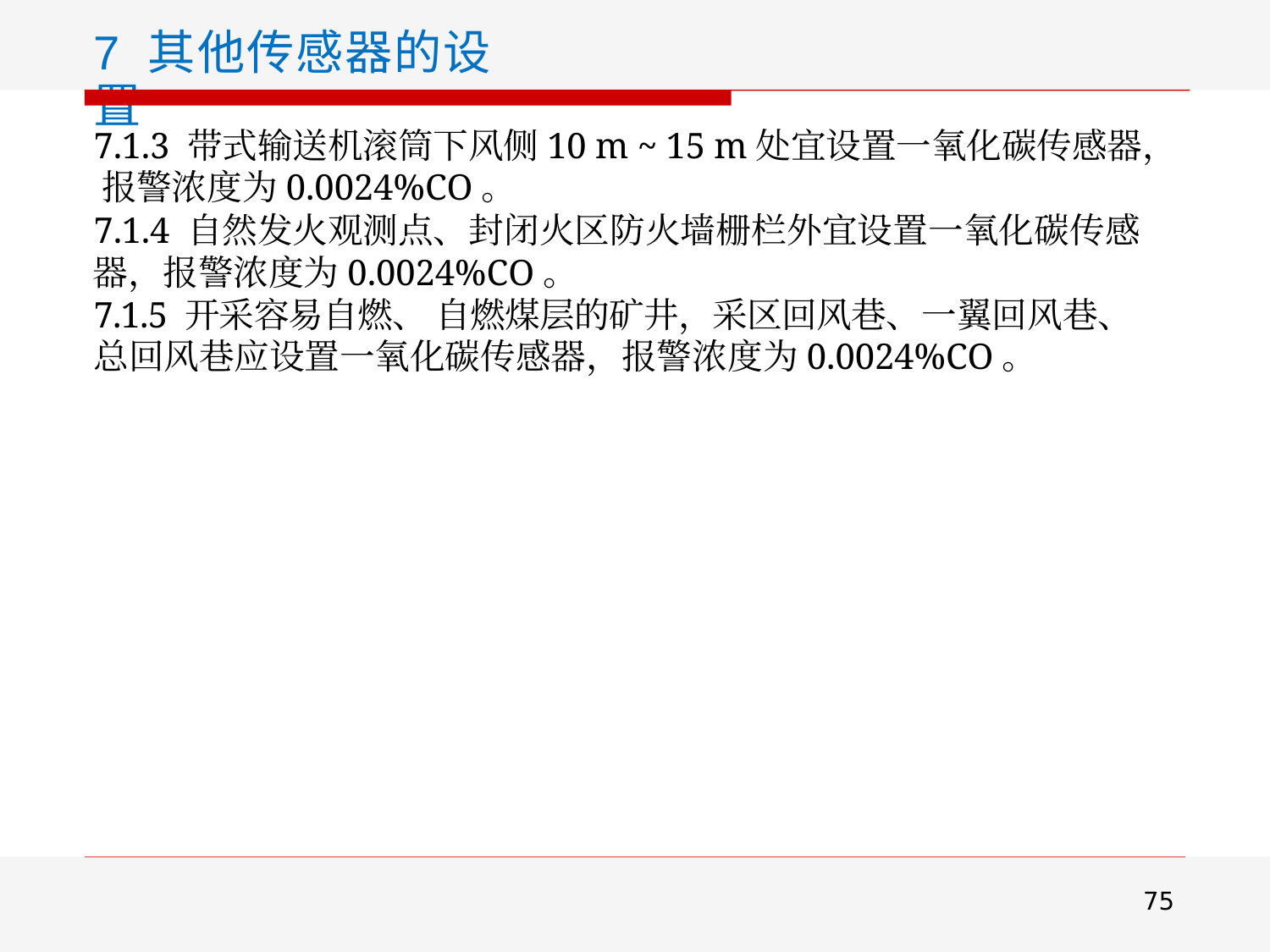

7 其他传感器的设置

7.1.3 带式输送机滚筒下风侧10 m ~ 15 m处宜设置一氧化碳传感器， 报警浓度为0.0024%CO。
7.1.4 自然发火观测点、封闭火区防火墙栅栏外宜设置一氧化碳传感 器，报警浓度为0.0024%CO。
7.1.5 开采容易自燃、 自燃煤层的矿井，采区回风巷、一翼回风巷、  总回风巷应设置一氧化碳传感器，报警浓度为0.0024%CO。

75